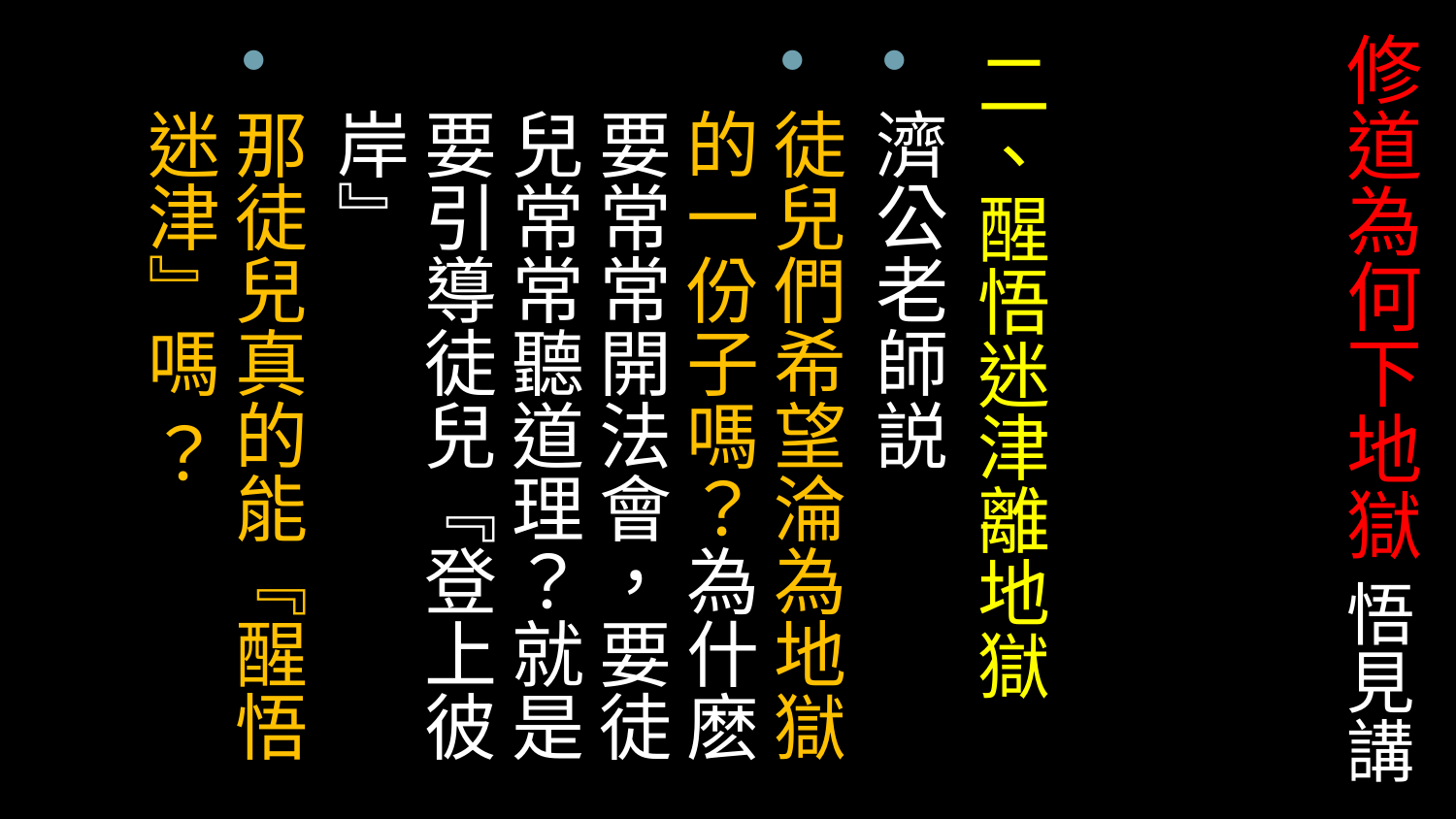

# 修道為何下地獄 悟見講
二、醒悟迷津離地獄
濟公老師説
徒兒們希望淪為地獄的一份子嗎？為什麽要常常開法會，要徒兒常常聽道理？就是要引導徒兒『登上彼岸』
那徒兒真的能『醒悟迷津』嗎 ？